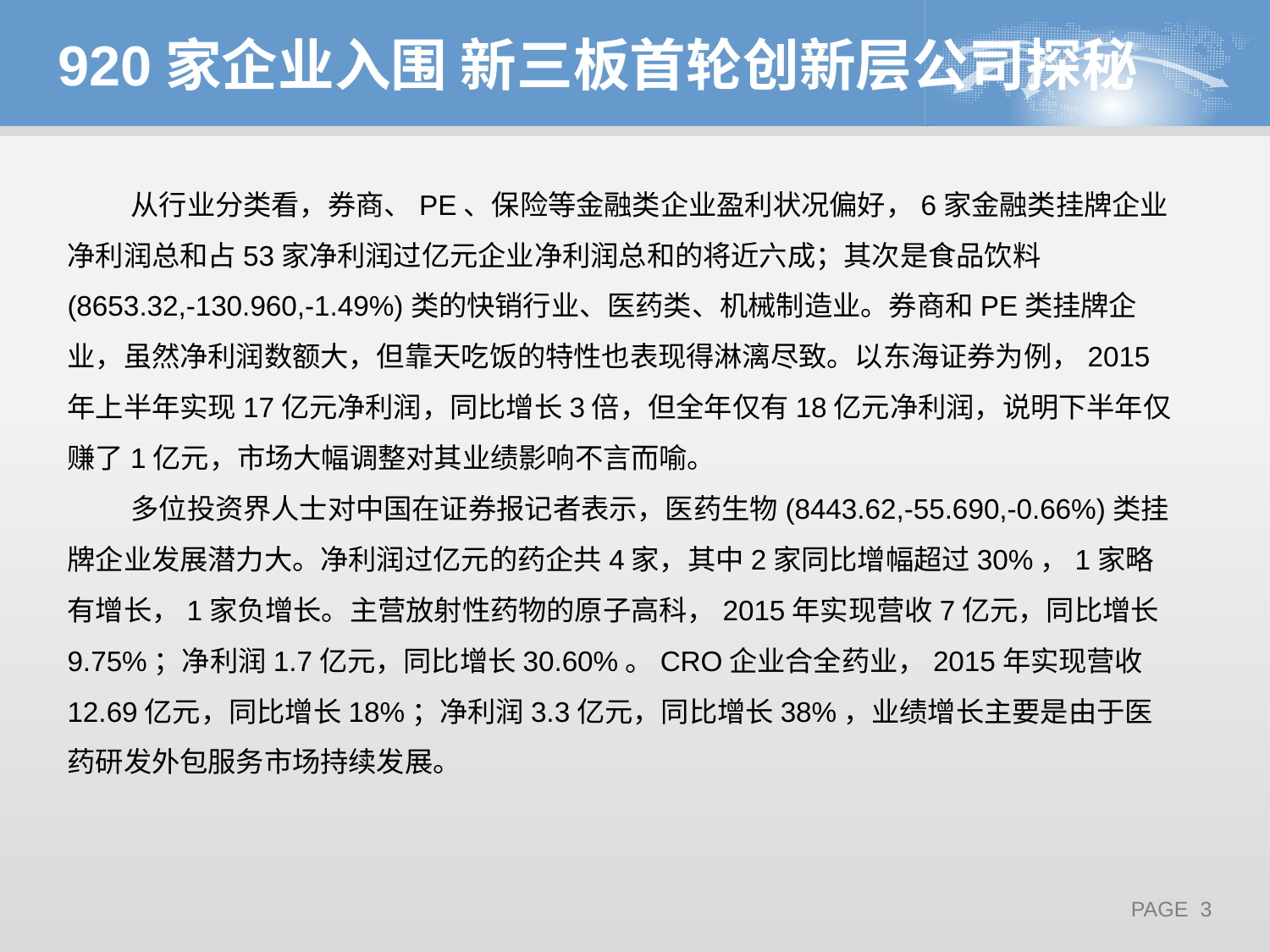

920家企业入围 新三板首轮创新层公司探秘
从行业分类看，券商、PE、保险等金融类企业盈利状况偏好，6家金融类挂牌企业净利润总和占53家净利润过亿元企业净利润总和的将近六成；其次是食品饮料(8653.32,-130.960,-1.49%)类的快销行业、医药类、机械制造业。券商和PE类挂牌企业，虽然净利润数额大，但靠天吃饭的特性也表现得淋漓尽致。以东海证券为例，2015年上半年实现17亿元净利润，同比增长3倍，但全年仅有18亿元净利润，说明下半年仅赚了1亿元，市场大幅调整对其业绩影响不言而喻。
多位投资界人士对中国在证券报记者表示，医药生物(8443.62,-55.690,-0.66%)类挂牌企业发展潜力大。净利润过亿元的药企共4家，其中2家同比增幅超过30%，1家略有增长，1家负增长。主营放射性药物的原子高科，2015年实现营收7亿元，同比增长9.75%；净利润1.7亿元，同比增长30.60%。CRO企业合全药业，2015年实现营收12.69亿元，同比增长18%；净利润3.3亿元，同比增长38%，业绩增长主要是由于医药研发外包服务市场持续发展。